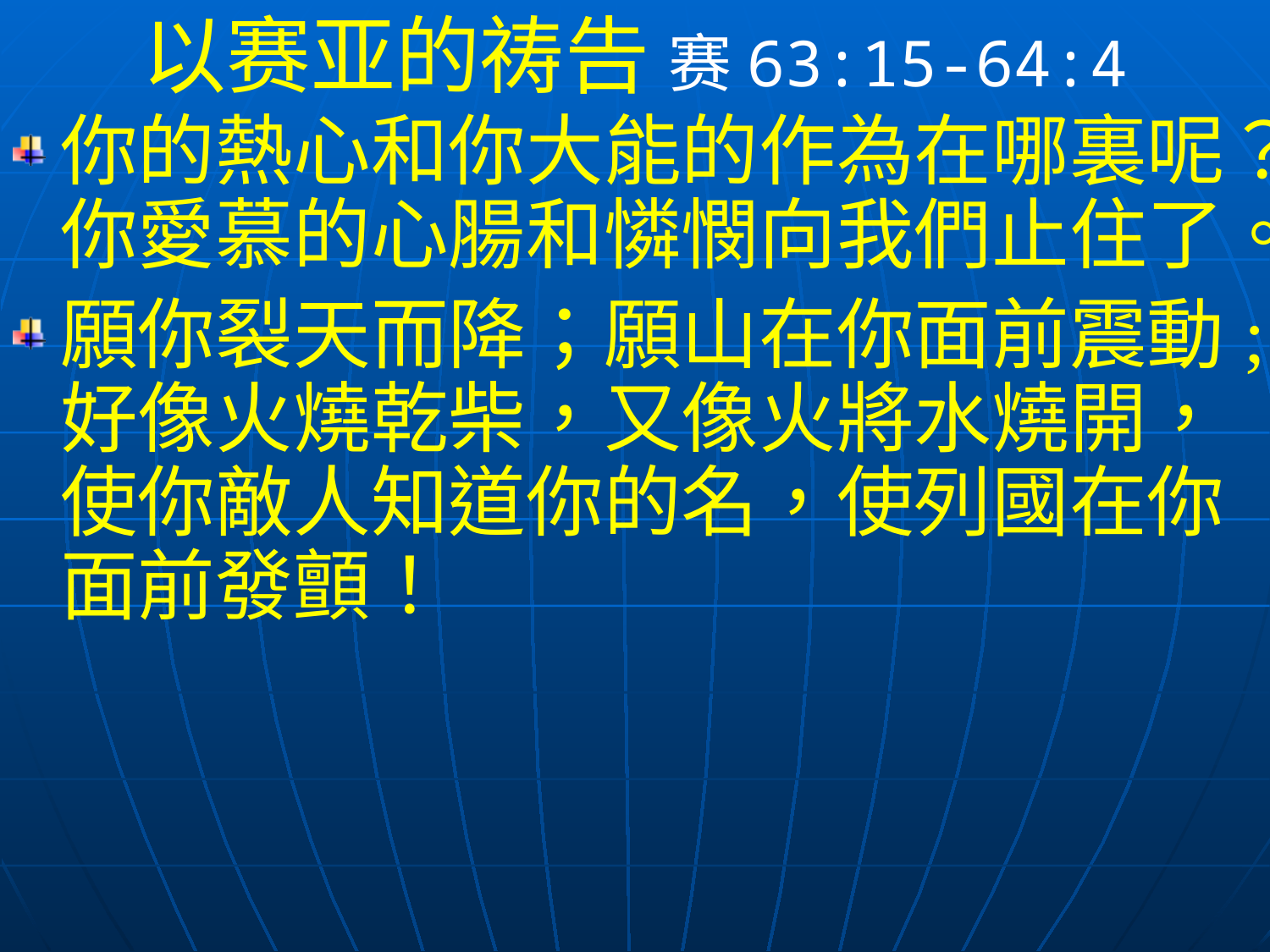

以赛亚的祷告 赛63:15-64:4
你的熱心和你大能的作為在哪裏呢？你愛慕的心腸和憐憫向我們止住了。
願你裂天而降；願山在你面前震動;好像火燒乾柴，又像火將水燒開，使你敵人知道你的名，使列國在你面前發顫！